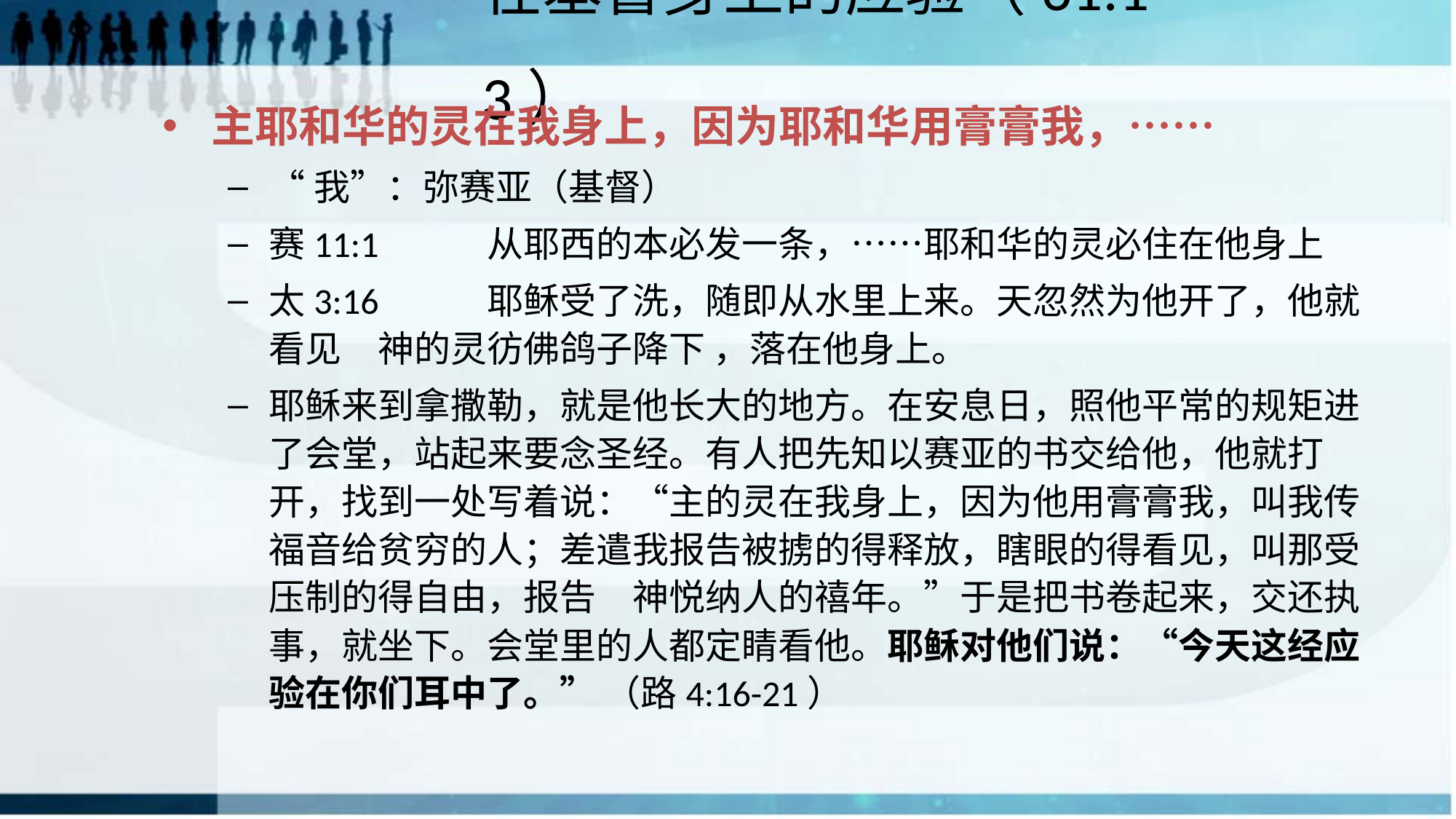

# 在基督身上的应验（61:1-3）
主耶和华的灵在我身上，因为耶和华用膏膏我，……
“我”：弥赛亚（基督）
赛11:1	从耶西的本必发一条，……耶和华的灵必住在他身上
太3:16	耶稣受了洗，随即从水里上来。天忽然为他开了，他就看见　神的灵彷佛鸽子降下 ，落在他身上。
耶稣来到拿撒勒，就是他长大的地方。在安息日，照他平常的规矩进了会堂，站起来要念圣经。有人把先知以赛亚的书交给他，他就打开，找到一处写着说：“主的灵在我身上，因为他用膏膏我，叫我传福音给贫穷的人；差遣我报告被掳的得释放，瞎眼的得看见，叫那受压制的得自由，报告　神悦纳人的禧年。”于是把书卷起来，交还执事，就坐下。会堂里的人都定睛看他。耶稣对他们说：“今天这经应验在你们耳中了。” （路4:16-21）